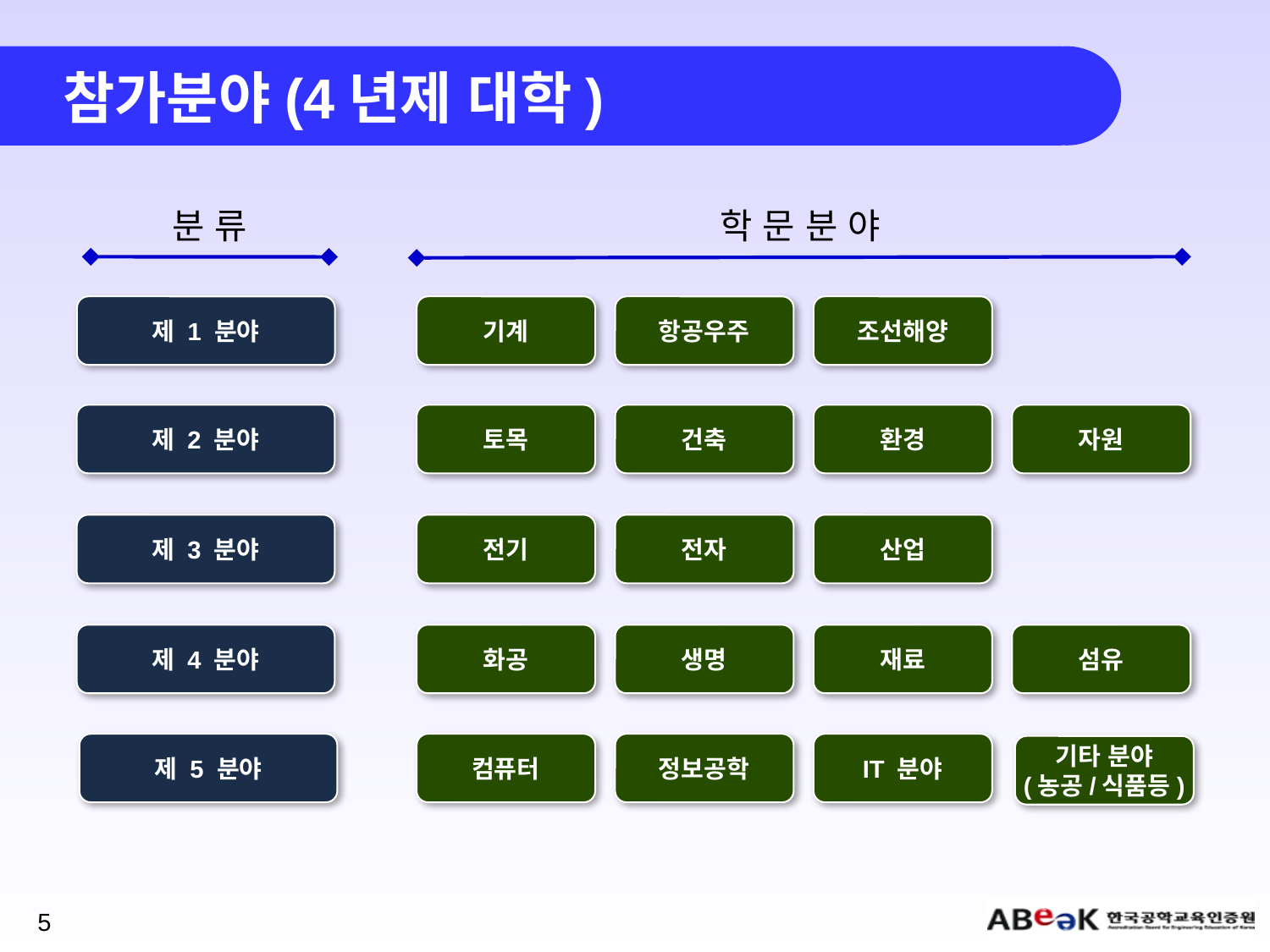

# 참가분야(4년제 대학)
분 류
학 문 분 야
제 1 분야
기계
항공우주
조선해양
제 2 분야
토목
건축
환경
자원
제 3 분야
전기
전자
산업
제 4 분야
화공
생명
재료
섬유
제 5 분야
컴퓨터
정보공학
IT 분야
기타 분야
(농공/식품등)
5